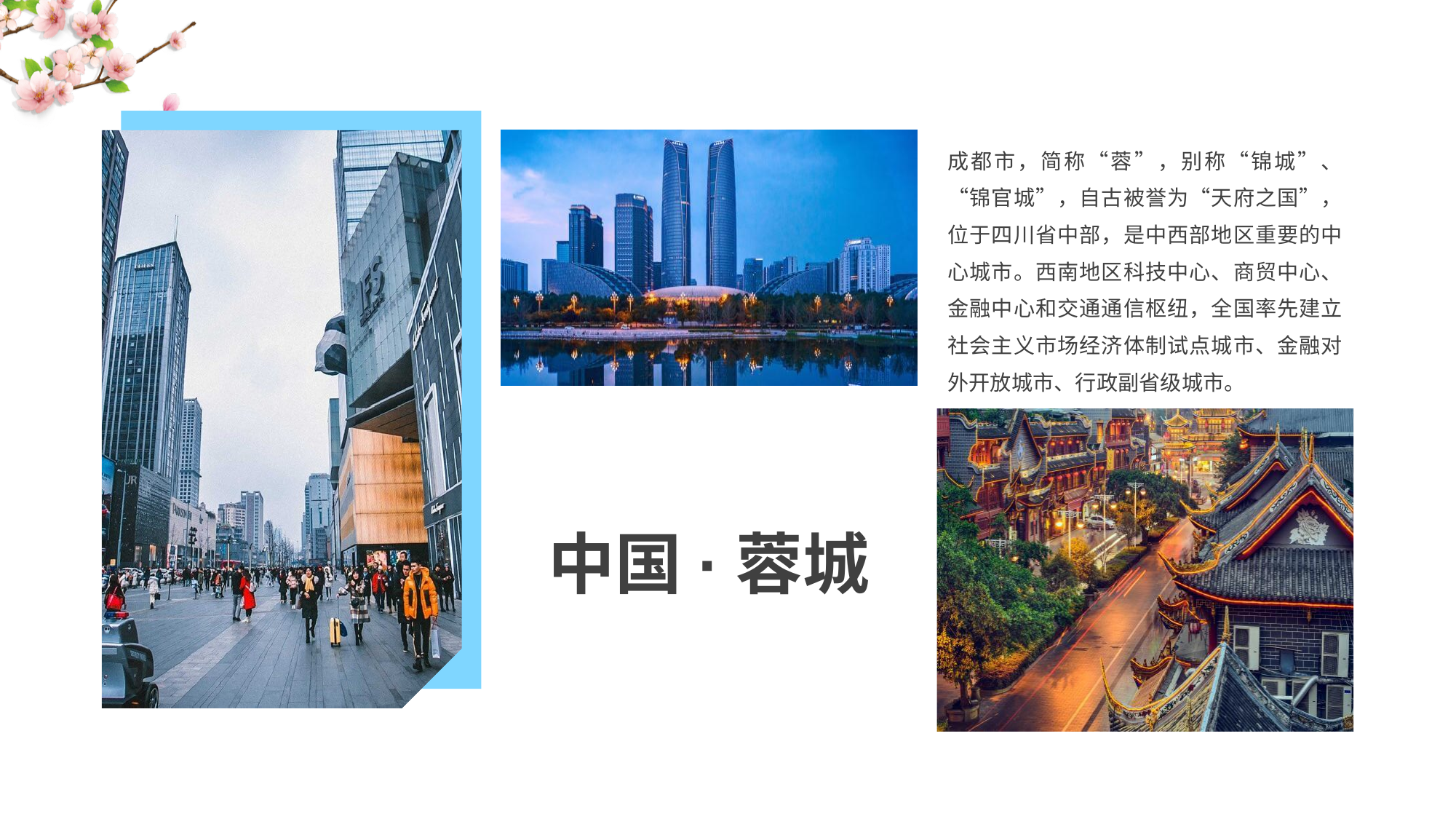

https://www.PPT818.com/

成都市，简称“蓉”，别称“锦城”、“锦官城”，自古被誉为“天府之国”，位于四川省中部，是中西部地区重要的中心城市。西南地区科技中心、商贸中心、金融中心和交通通信枢纽，全国率先建立社会主义市场经济体制试点城市、金融对外开放城市、行政副省级城市。

中国·蓉城